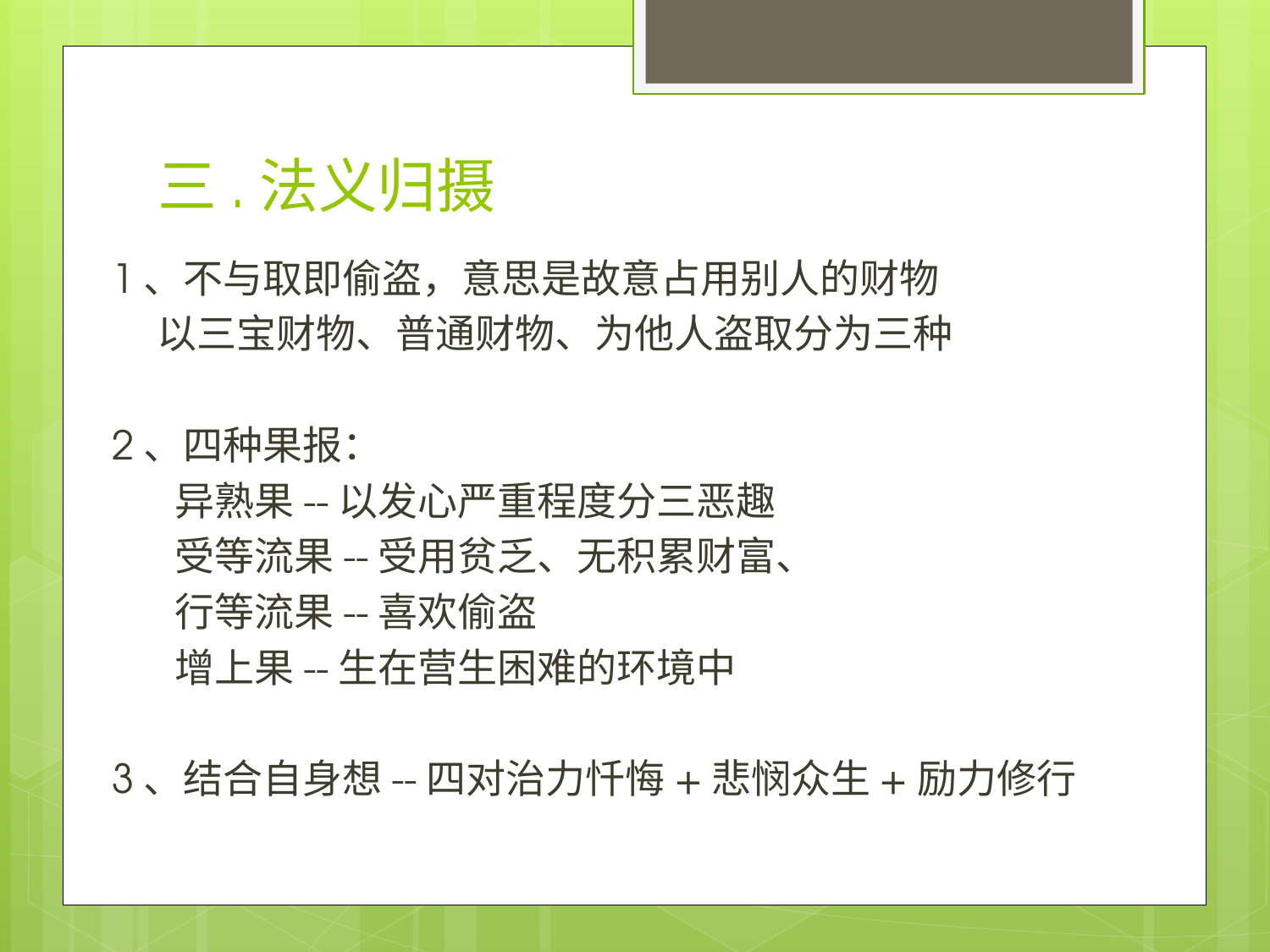

# 三.法义归摄
1、不与取即偷盗，意思是故意占用别人的财物
    以三宝财物、普通财物、为他人盗取分为三种

2、四种果报：
      异熟果--以发心严重程度分三恶趣
      受等流果--受用贫乏、无积累财富、
      行等流果--喜欢偷盗
      增上果--生在营生困难的环境中

3、结合自身想--四对治力忏悔+悲悯众生+励力修行